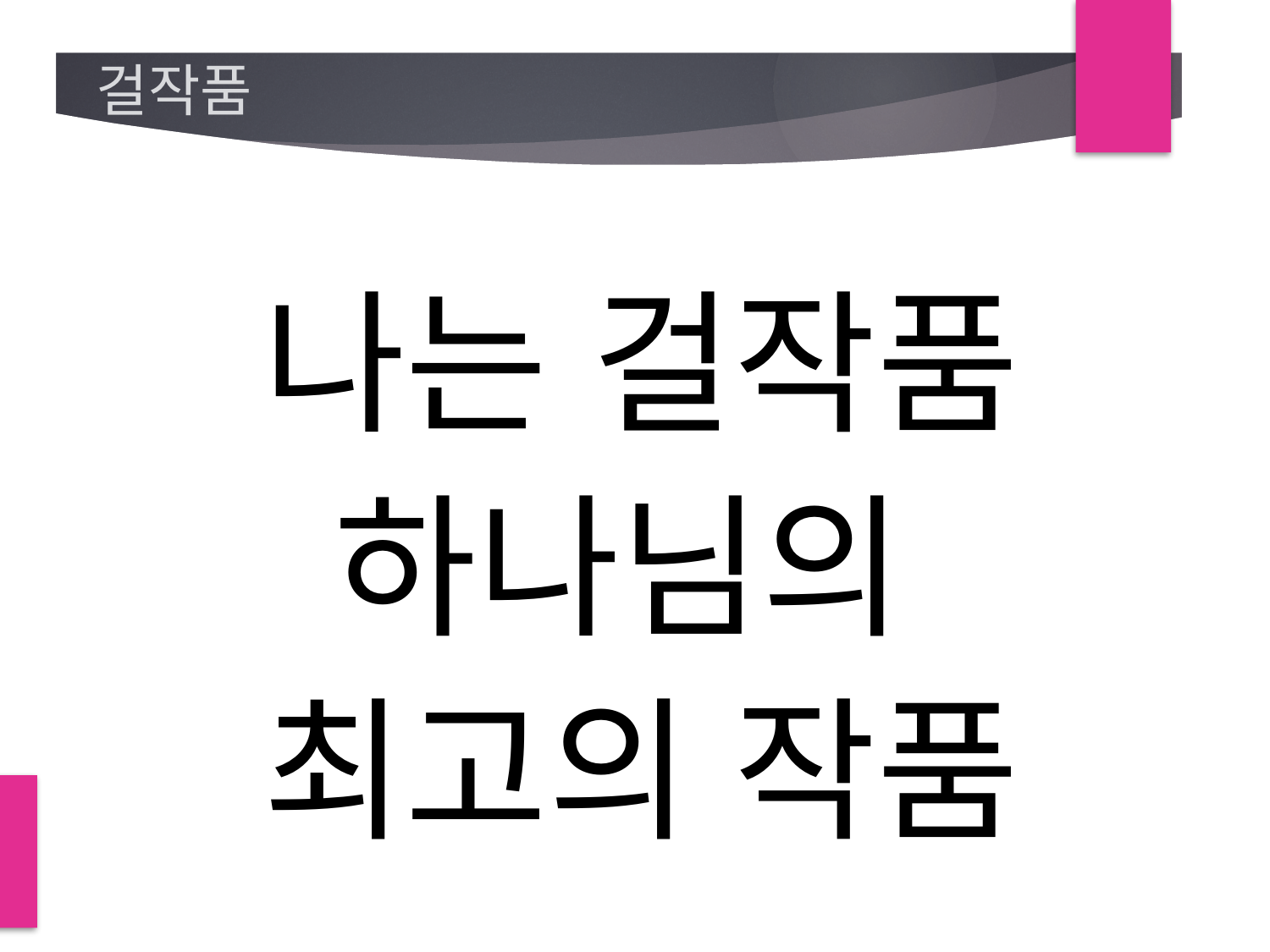

# 걸작품
나는 걸작품
하나님의
최고의 작품